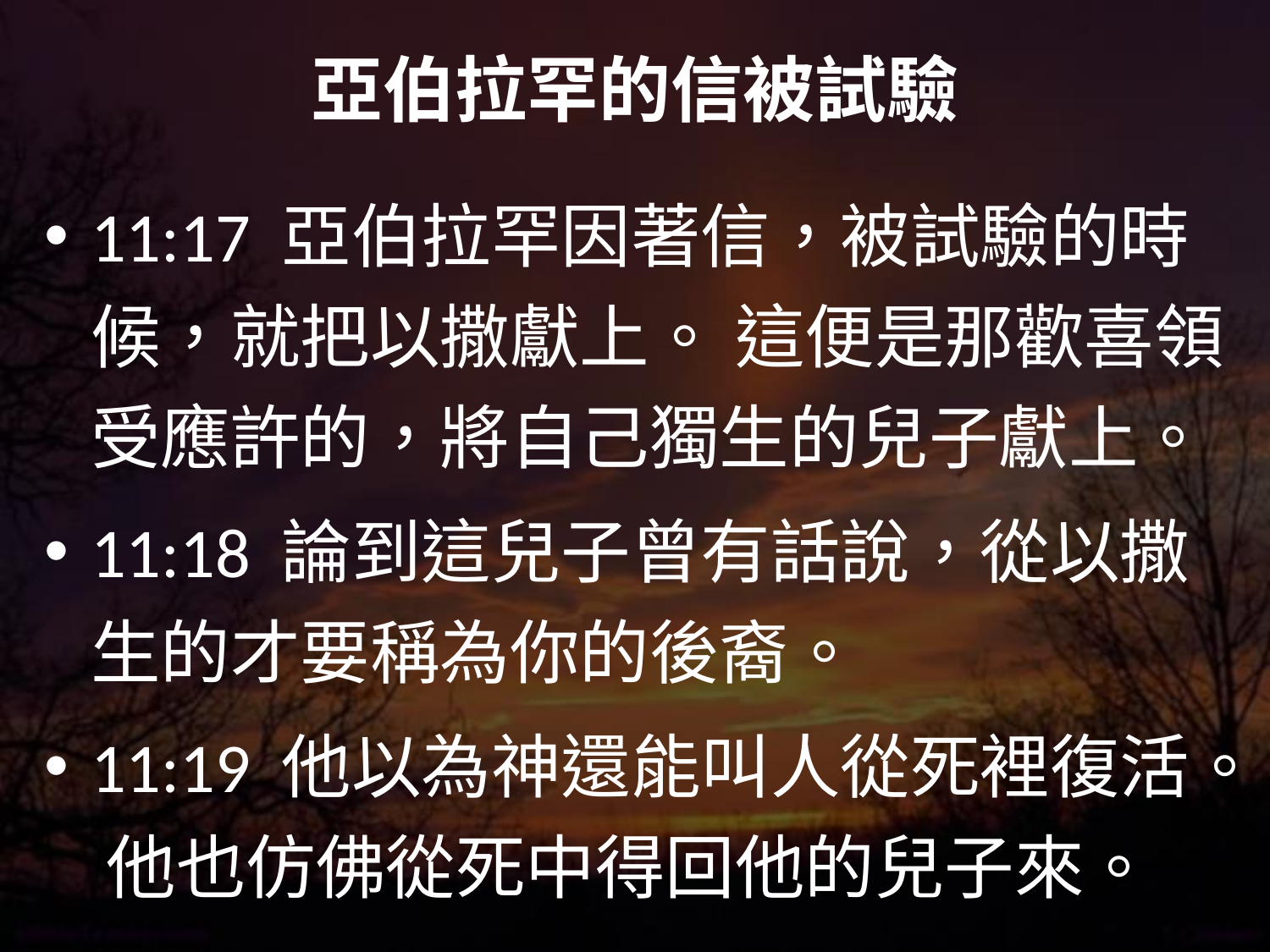

# 亞伯拉罕的信被試驗
11:17 亞伯拉罕因著信，被試驗的時候，就把以撒獻上。 這便是那歡喜領受應許的，將自己獨生的兒子獻上。
11:18 論到這兒子曾有話說，從以撒生的才要稱為你的後裔。
11:19 他以為神還能叫人從死裡復活。 他也仿佛從死中得回他的兒子來。